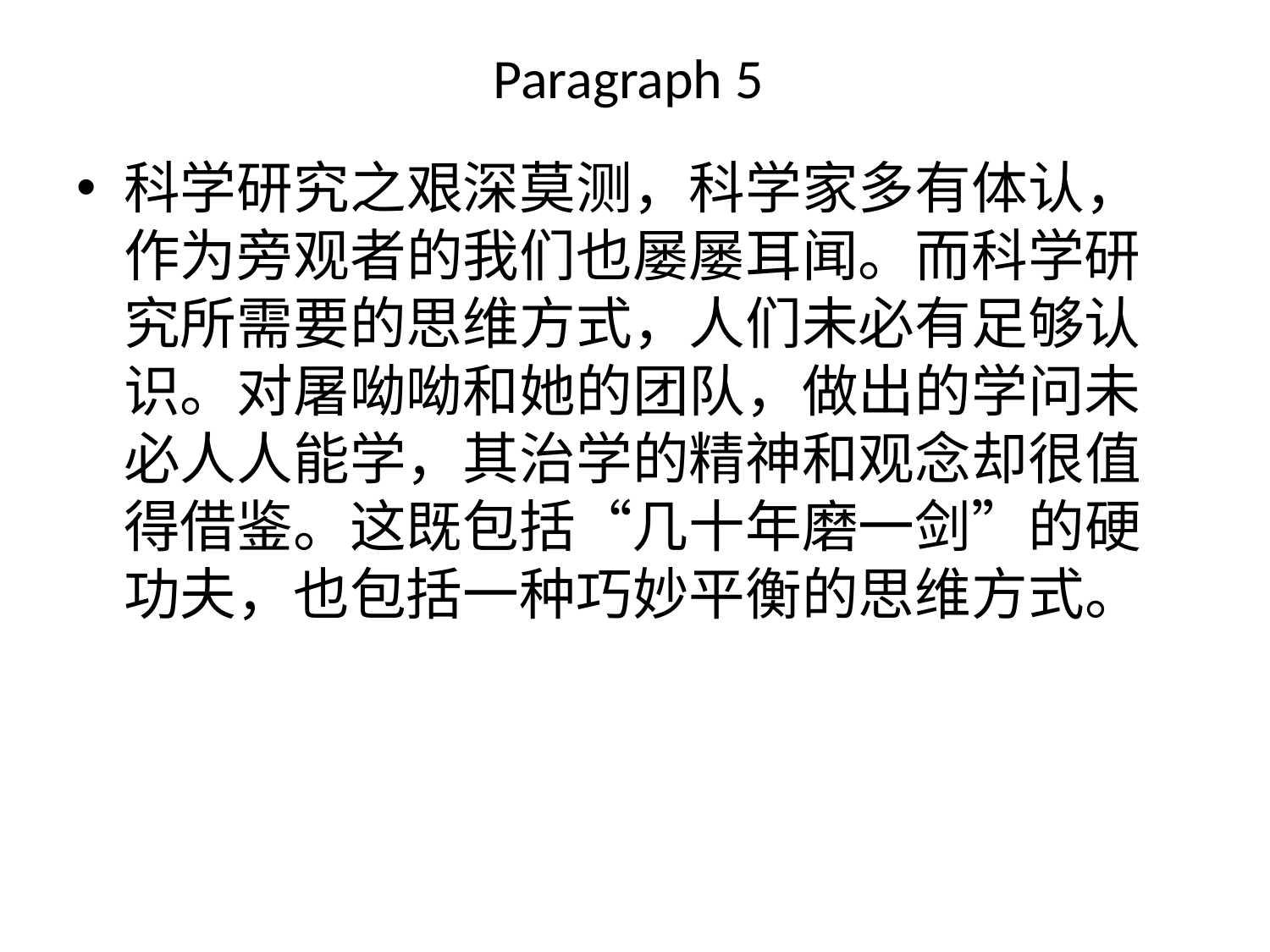

# Paragraph 5
科学研究之艰深莫测，科学家多有体认，作为旁观者的我们也屡屡耳闻。而科学研究所需要的思维方式，人们未必有足够认识。对屠呦呦和她的团队，做出的学问未必人人能学，其治学的精神和观念却很值得借鉴。这既包括“几十年磨一剑”的硬功夫，也包括一种巧妙平衡的思维方式。